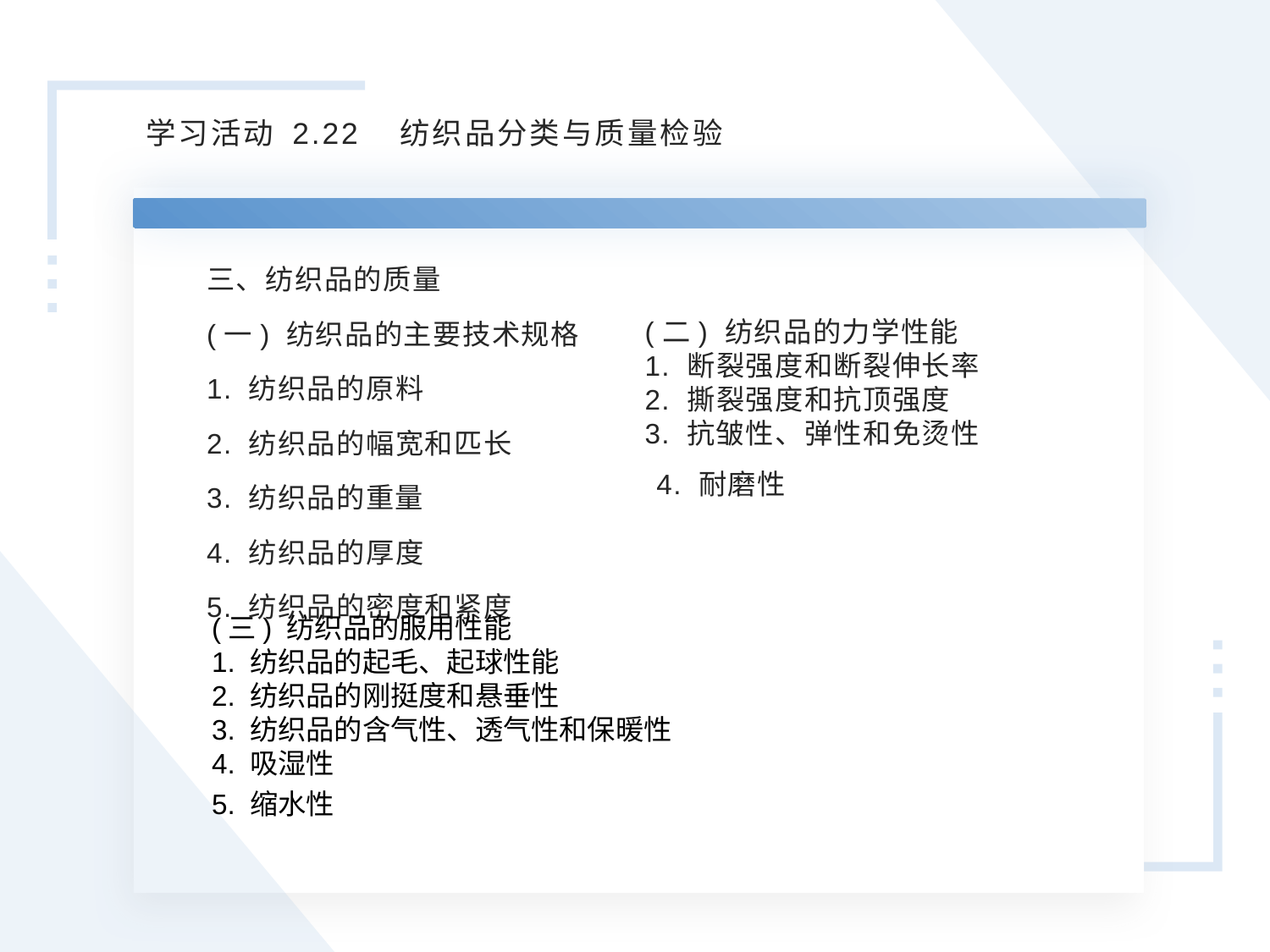

学习活动 2.22   纺织品分类与质量检验
(三) 纺织品的服用性能
1. 纺织品的起毛、起球性能
2. 纺织品的刚挺度和悬垂性
3. 纺织品的含气性、透气性和保暖性
4. 吸湿性
5. 缩水性

三、纺织品的质量
(一) 纺织品的主要技术规格
1. 纺织品的原料
2. 纺织品的幅宽和匹长
3. 纺织品的重量
4. 纺织品的厚度
5. 纺织品的密度和紧度
(二) 纺织品的力学性能1. 断裂强度和断裂伸长率2. 撕裂强度和抗顶强度3. 抗皱性、弹性和免烫性4. 耐磨性

(三) 纺织品的服用性能1. 纺织品的起毛、起球性能2. 纺织品的刚挺度和悬垂性3. 纺织品的含气性、透气性和保暖性4. 吸湿性5. 缩水性